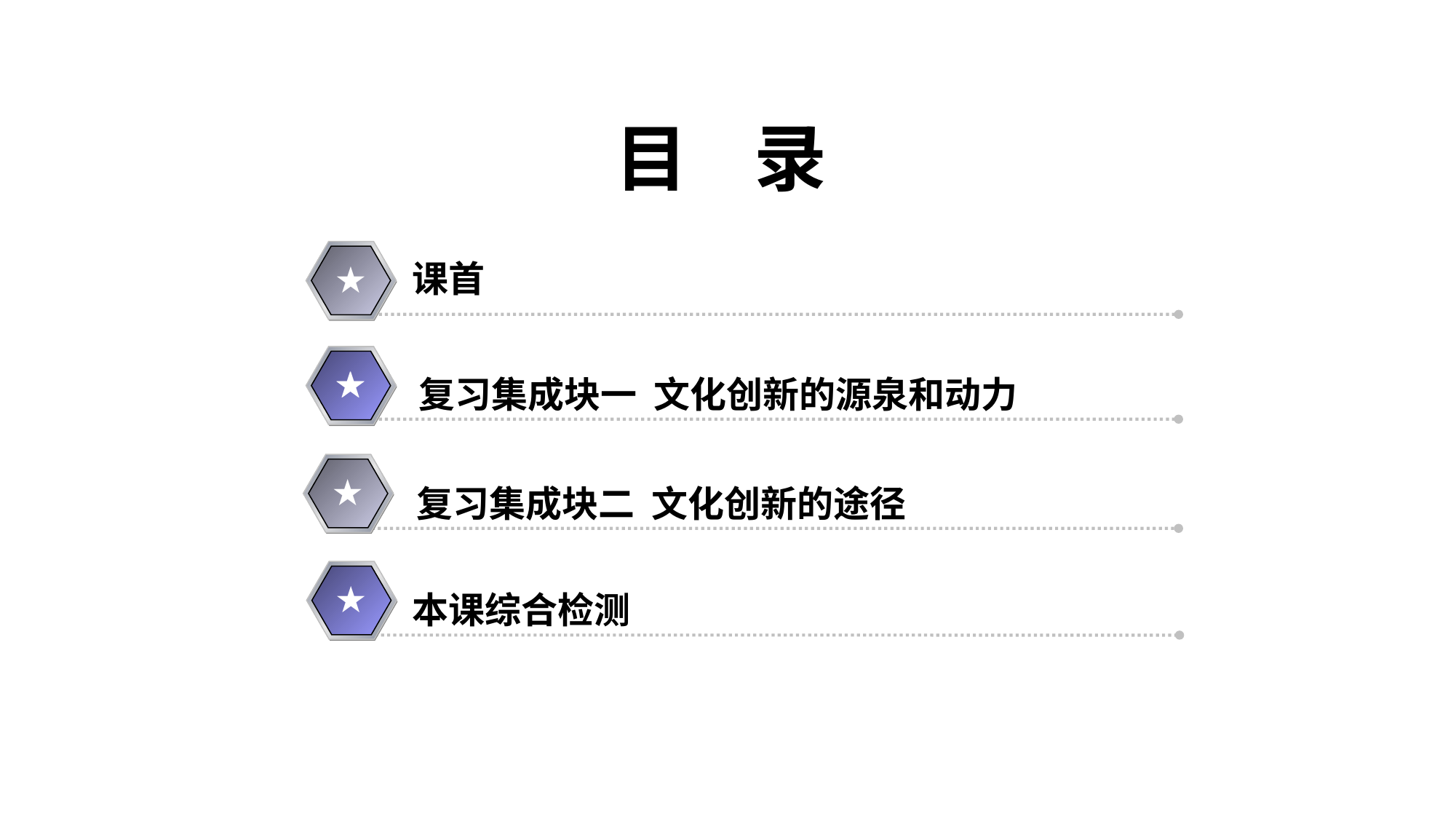

目    录

课首
★

★
★
复习集成块一  文化创新的源泉和动力

★
复习集成块二  文化创新的途径

★
本课综合检测